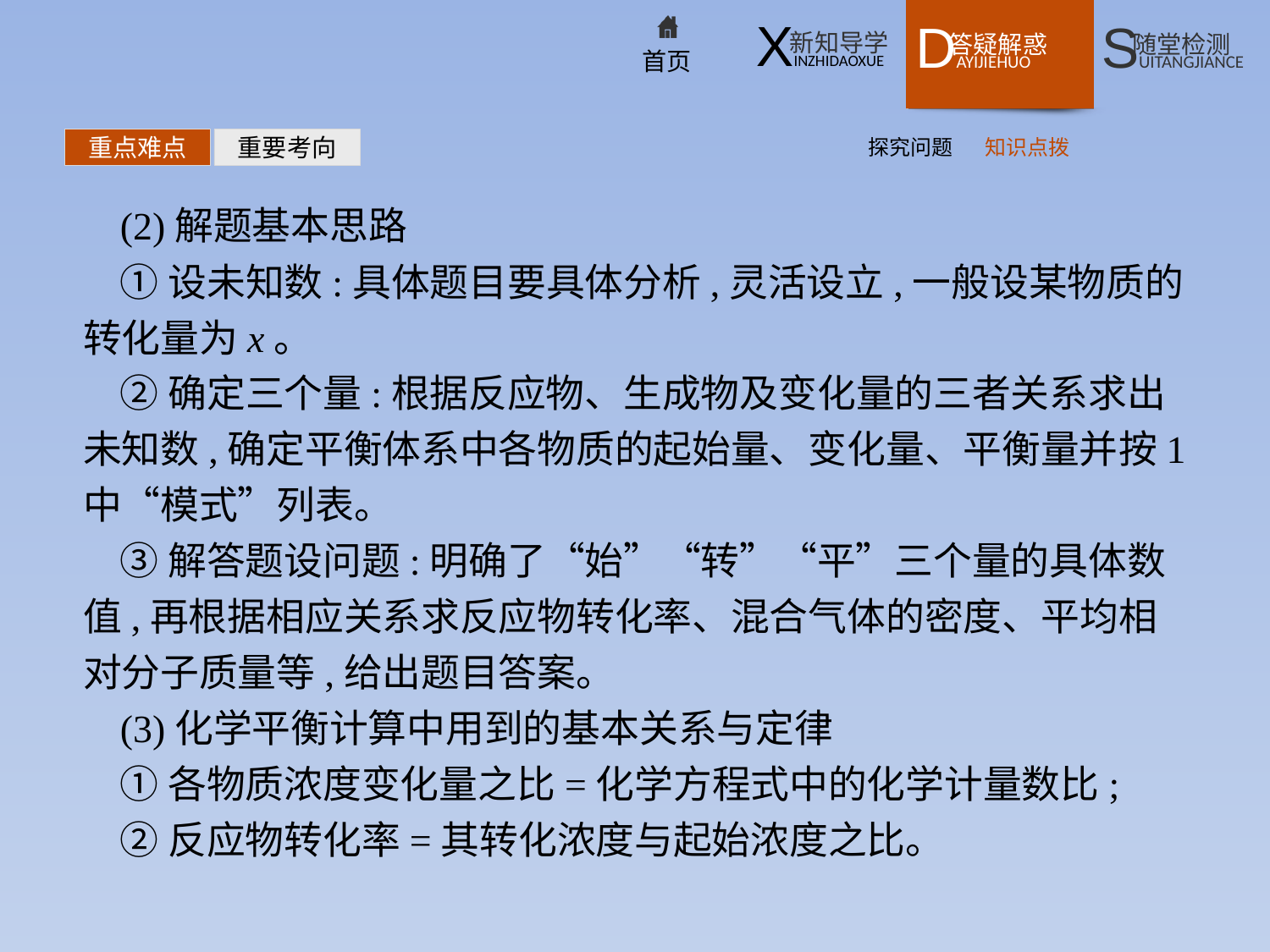

探究问题
知识点拨
重点难点
重要考向
(2)解题基本思路
①设未知数:具体题目要具体分析,灵活设立,一般设某物质的转化量为x。
②确定三个量:根据反应物、生成物及变化量的三者关系求出未知数,确定平衡体系中各物质的起始量、变化量、平衡量并按1中“模式”列表。
③解答题设问题:明确了“始”“转”“平”三个量的具体数值,再根据相应关系求反应物转化率、混合气体的密度、平均相对分子质量等,给出题目答案。
(3)化学平衡计算中用到的基本关系与定律
①各物质浓度变化量之比=化学方程式中的化学计量数比;
②反应物转化率=其转化浓度与起始浓度之比。